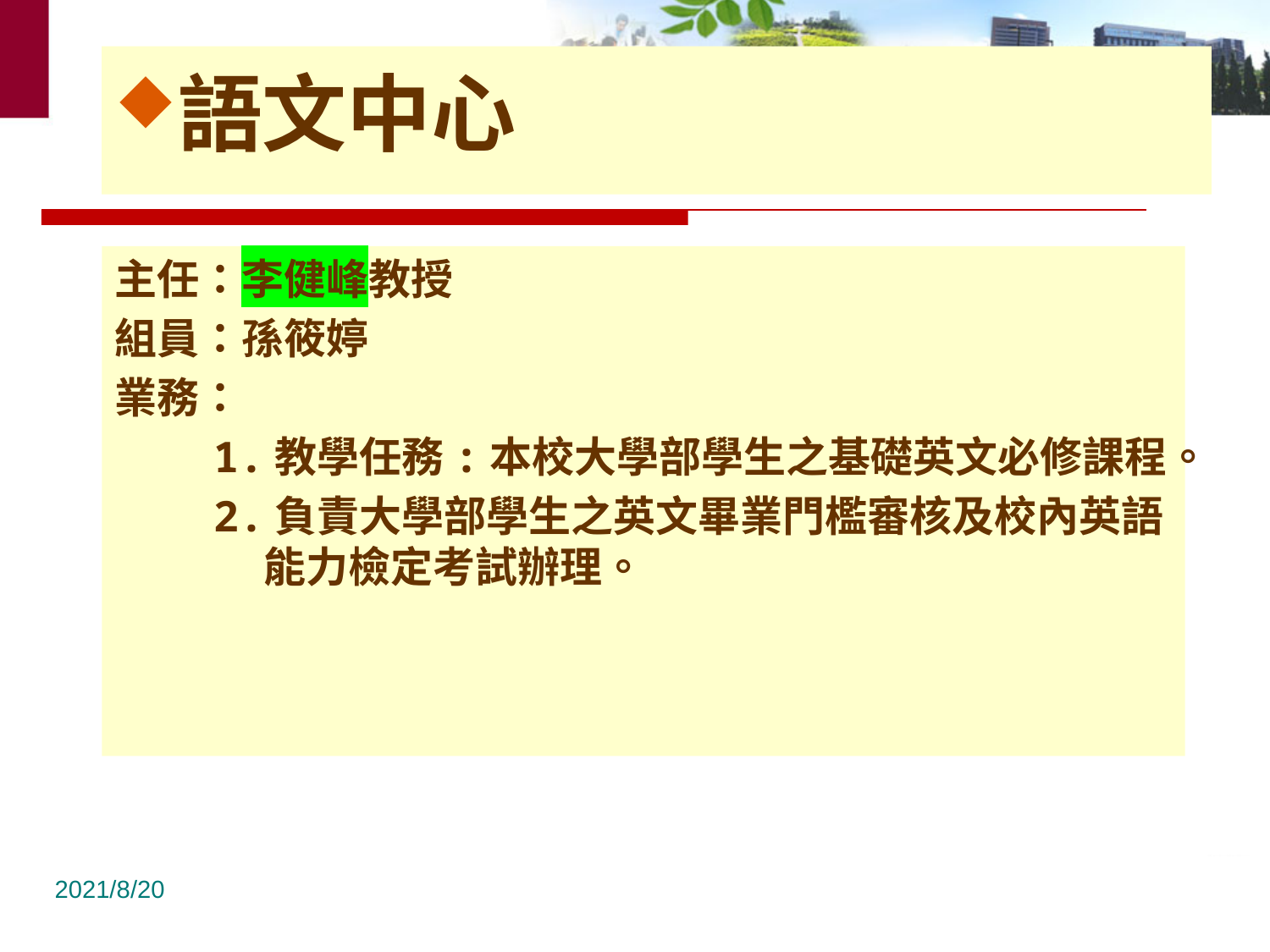

語文中心
主任：李健峰教授
組員：孫筱婷
業務：
1.教學任務:本校大學部學生之基礎英文必修課程。
2.負責大學部學生之英文畢業門檻審核及校內英語能力檢定考試辦理。

2021/8/20